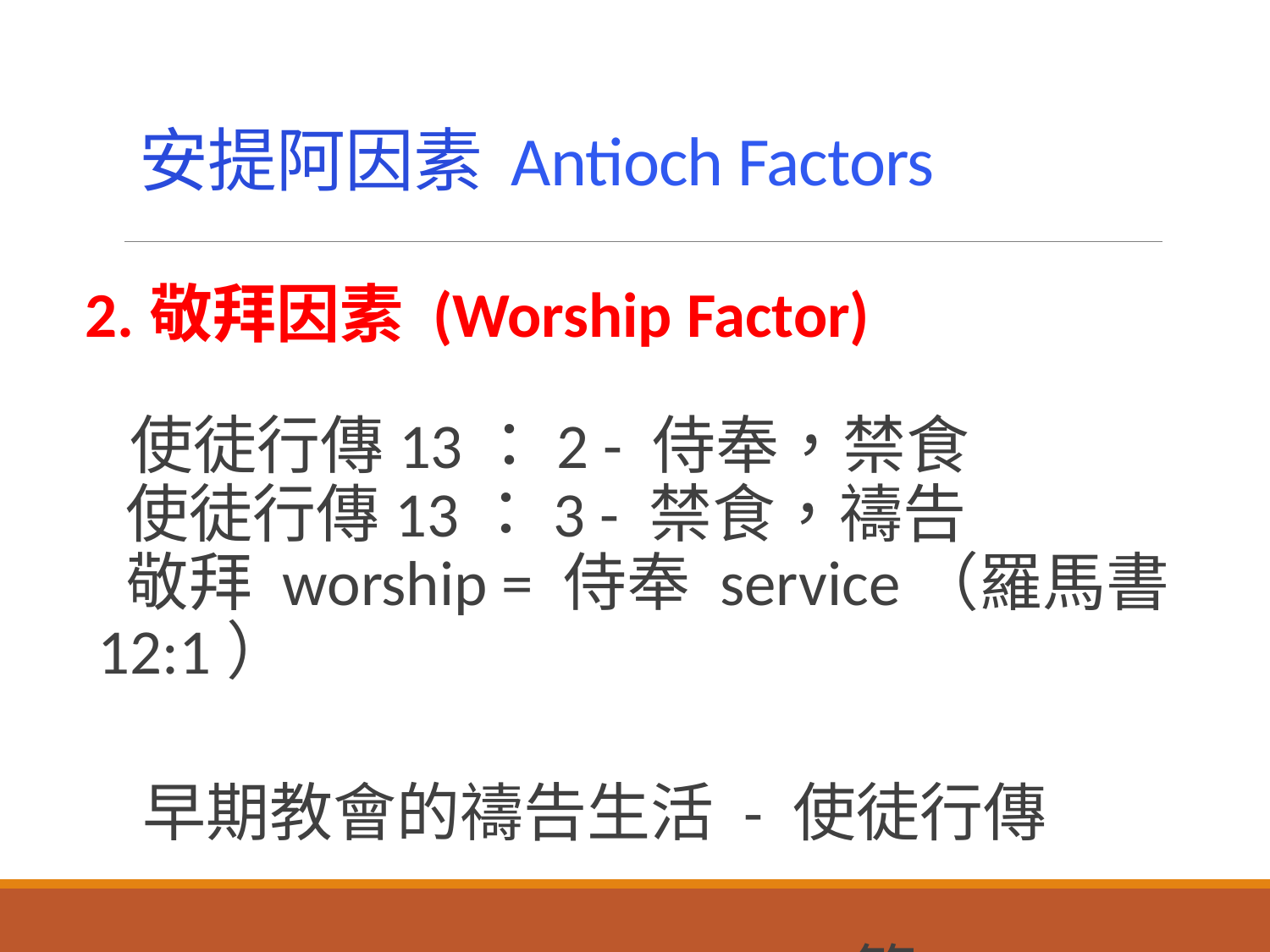

安提阿因素 Antioch Factors
2.敬拜因素 (Worship Factor)
   使徒行傳13：2 - 侍奉，禁食
  使徒行傳13：3 - 禁食，禱告
  敬拜 worship = 侍奉 service（羅馬書12:1）
   早期教會的禱告生活 - 使徒行傳
            1:14; 2:42; 4:24; 12:12等